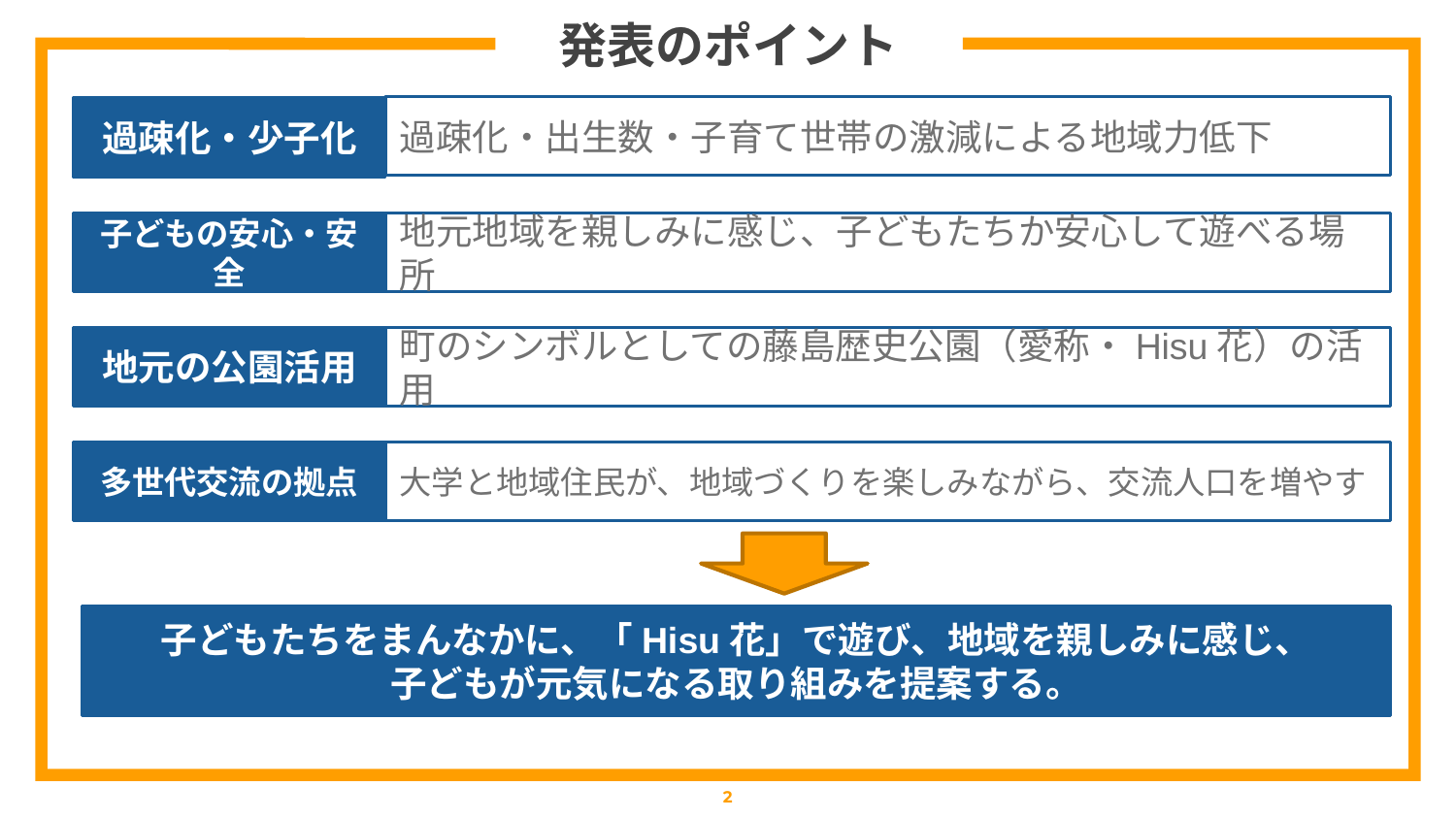

# 発表のポイント
過疎化・出生数・子育て世帯の激減による地域力低下
過疎化・少子化
地元地域を親しみに感じ、子どもたちか安心して遊べる場所
子どもの安心・安全
町のシンボルとしての藤島歴史公園（愛称・Hisu花）の活用
地元の公園活用
大学と地域住民が、地域づくりを楽しみながら、交流人口を増やす
多世代交流の拠点

子どもたちをまんなかに、「Hisu花」で遊び、地域を親しみに感じ、
子どもが元気になる取り組みを提案する。
2